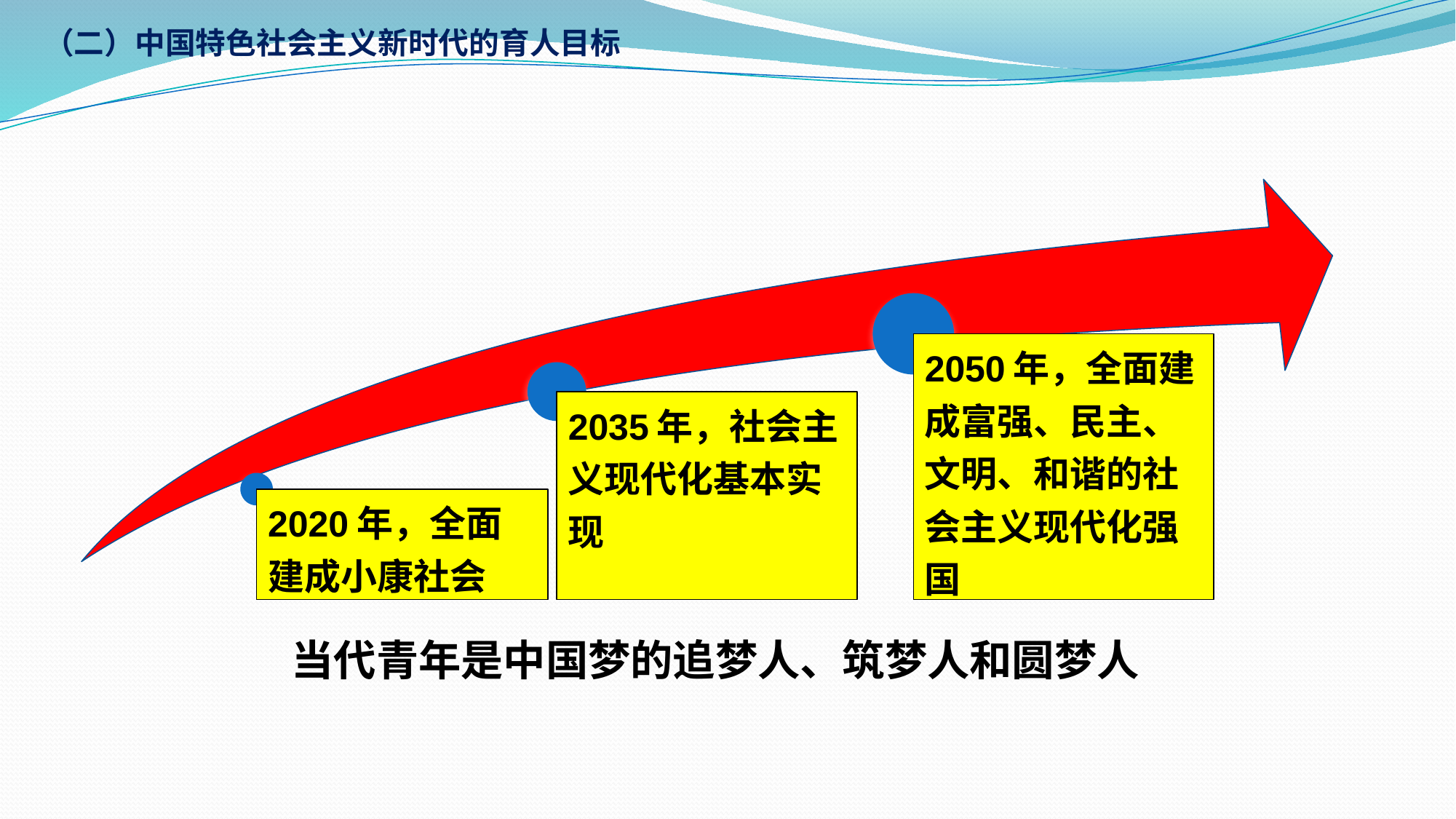

（二）中国特色社会主义新时代的育人目标
2035年，社会主义现代化基本实现
2050年，全面建成富强、民主、文明、和谐的社会主义现代化强国
2020年，全面建成小康社会
当代青年是中国梦的追梦人、筑梦人和圆梦人